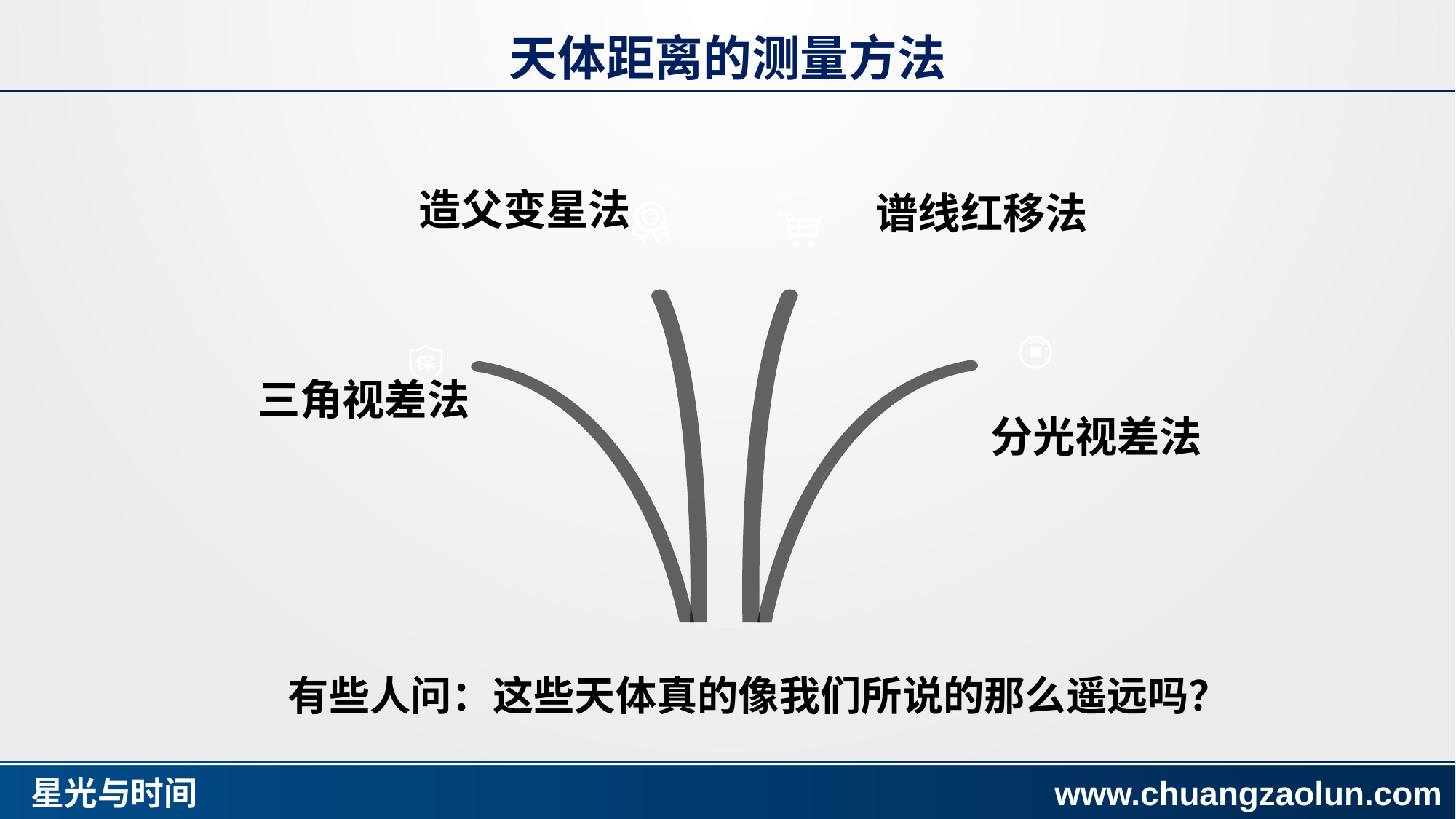

# 天体距离的测量方法
造父变星法

谱线红移法

三角视差法

分光视差法

有些人问：这些天体真的像我们所说的那么遥远吗？